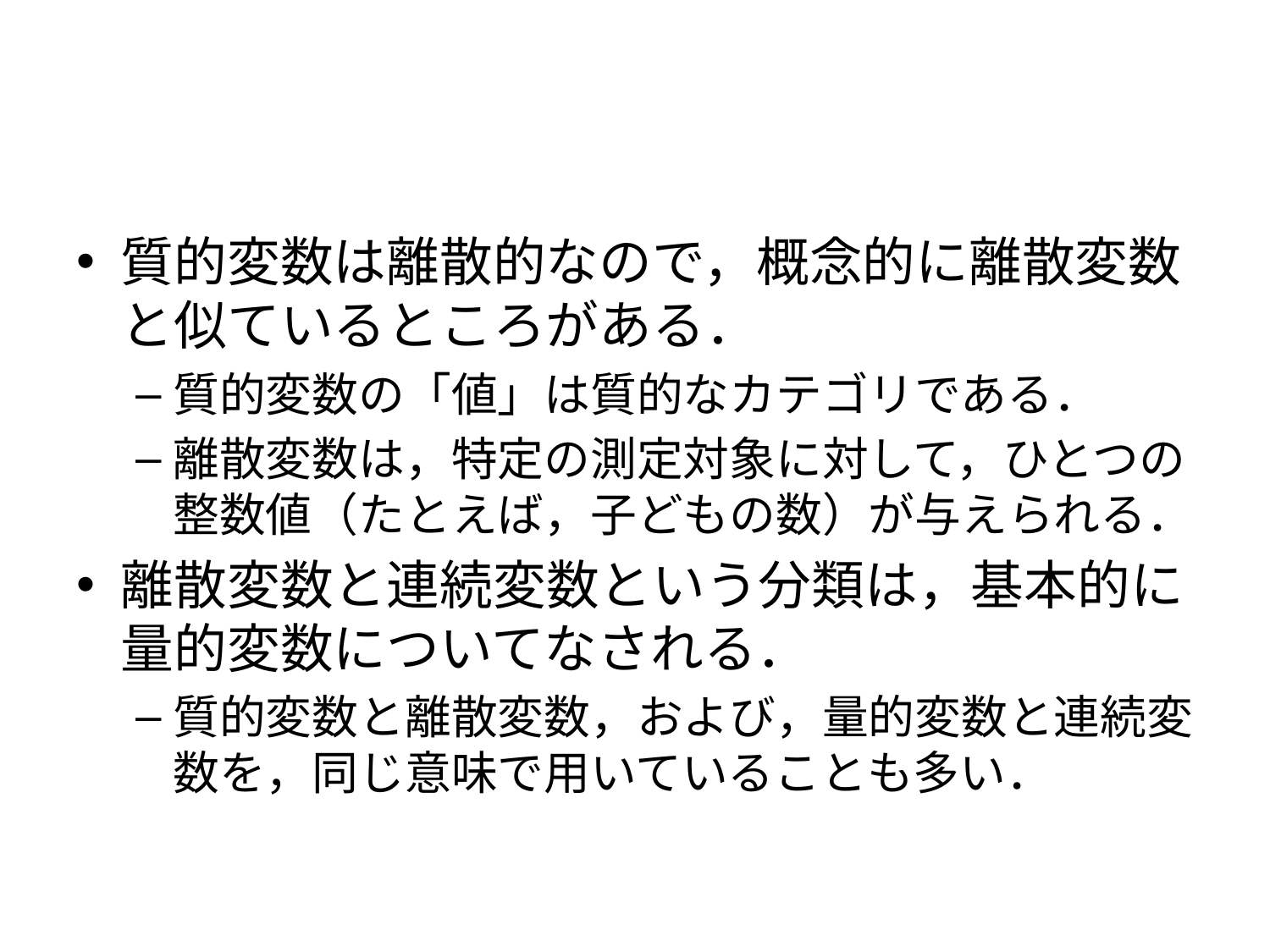

#
質的変数は離散的なので，概念的に離散変数と似ているところがある．
質的変数の「値」は質的なカテゴリである．
離散変数は，特定の測定対象に対して，ひとつの整数値（たとえば，子どもの数）が与えられる．
離散変数と連続変数という分類は，基本的に量的変数についてなされる．
質的変数と離散変数，および，量的変数と連続変数を，同じ意味で用いていることも多い．